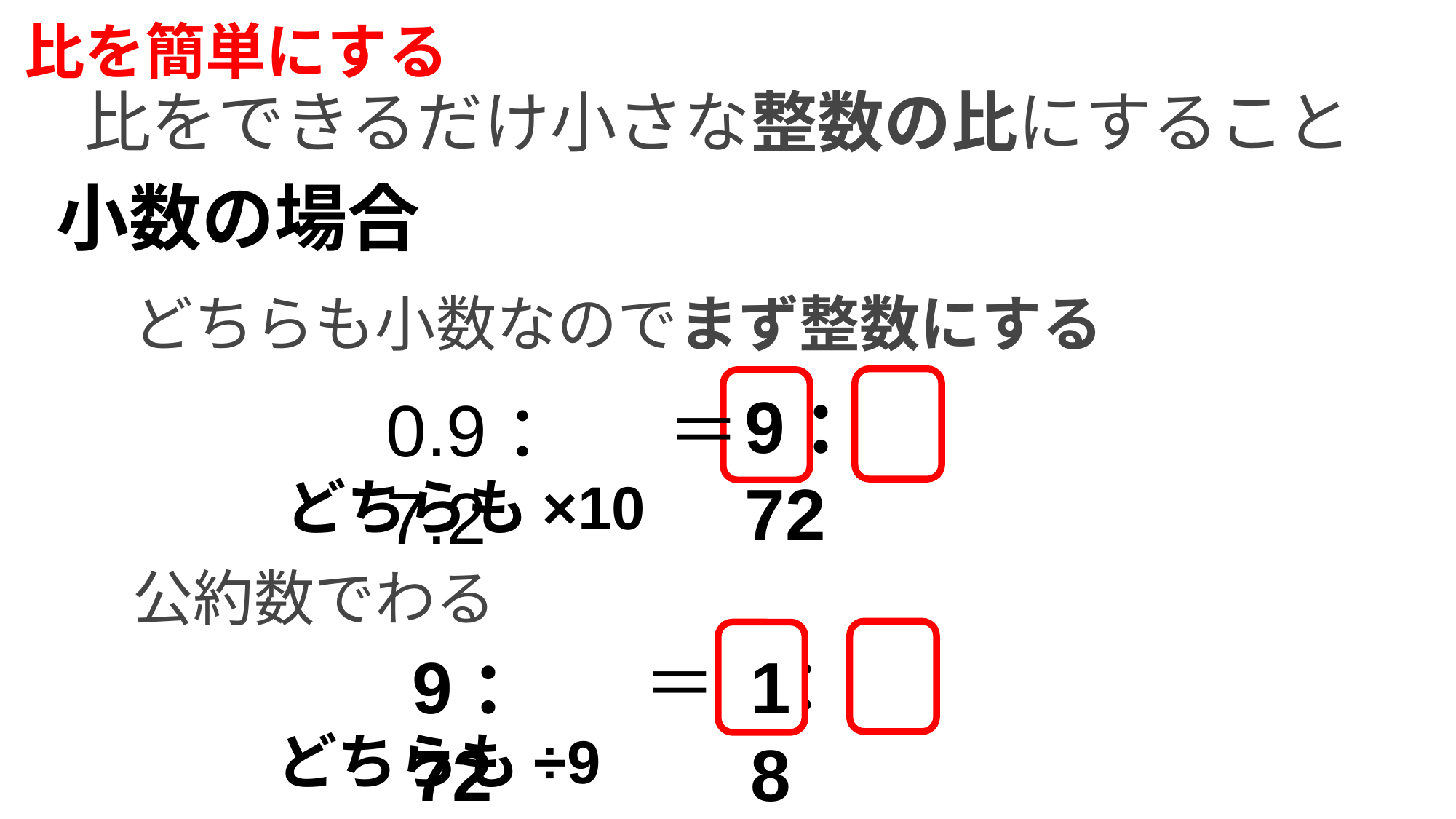

比を簡単にする
比をできるだけ小さな整数の比にすること
小数の場合
どちらも小数なのでまず整数にする

9：72
0.9：7.2
＝
どちらも×10
公約数でわる

＝
：
1　8
9：72
どちらも÷9